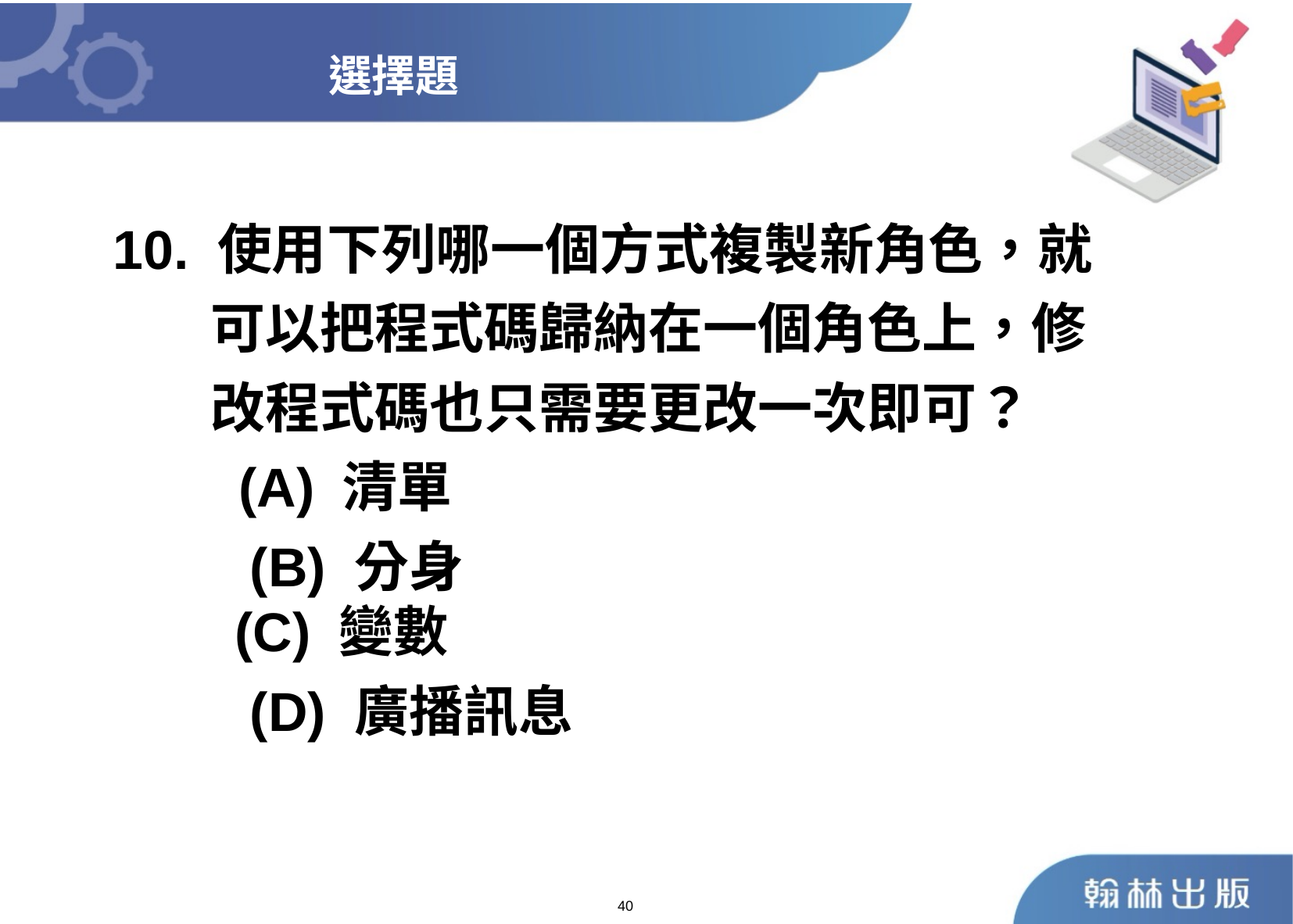

選擇題
 10. 使用下列哪一個方式複製新角色，就
        可以把程式碼歸納在一個角色上，修
        改程式碼也只需要更改一次即可？
  	(A) 清單
          (B) 分身
        (C) 變數
          (D) 廣播訊息

40